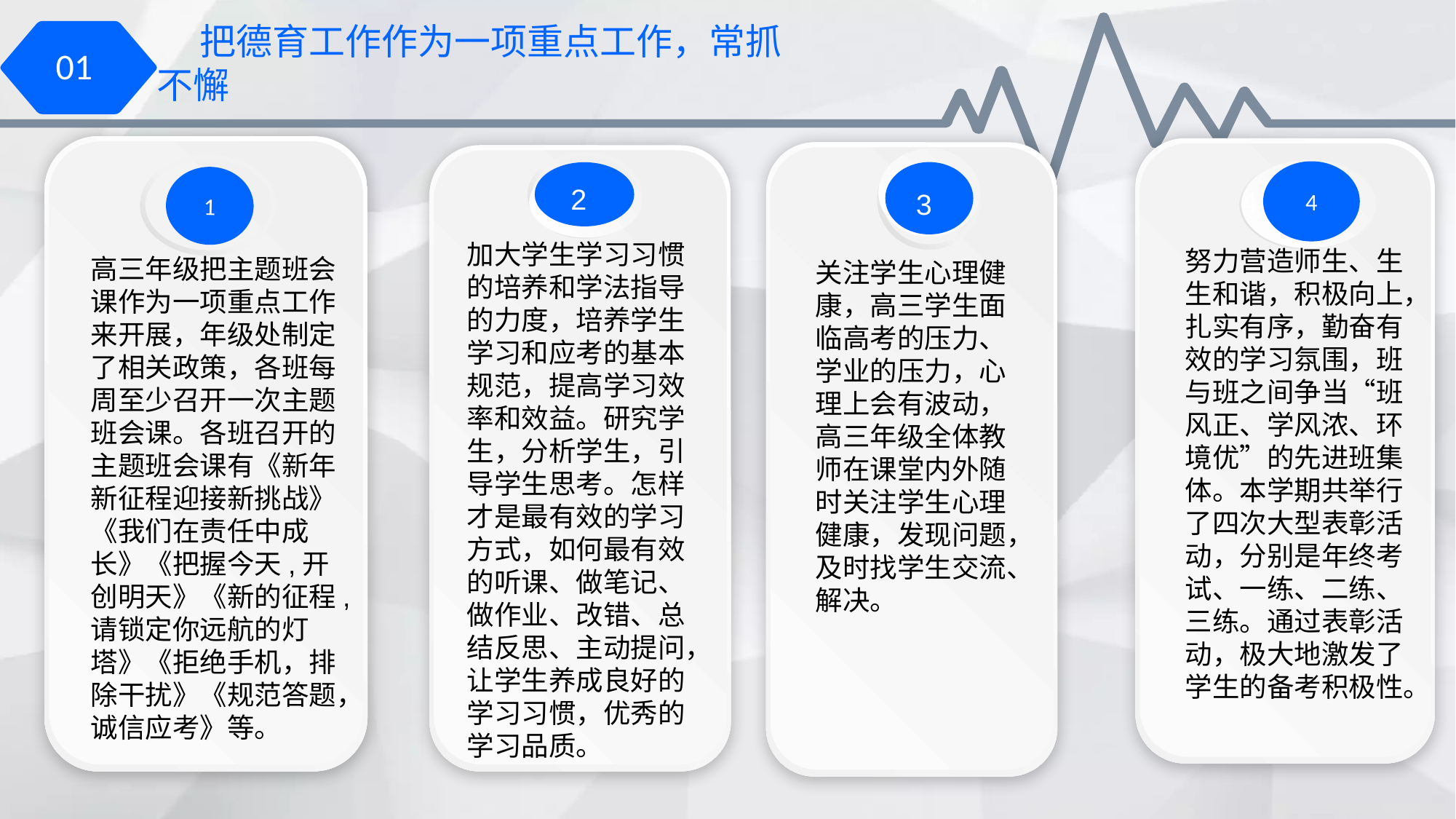

把德育工作作为一项重点工作，常抓不懈
01

1

4
4

3

2
加大学生学习习惯的培养和学法指导的力度，培养学生学习和应考的基本规范，提高学习效率和效益。研究学生，分析学生，引导学生思考。怎样才是最有效的学习方式，如何最有效的听课、做笔记、做作业、改错、总结反思、主动提问，让学生养成良好的学习习惯，优秀的学习品质。
努力营造师生、生生和谐，积极向上，扎实有序，勤奋有效的学习氛围，班与班之间争当“班风正、学风浓、环境优”的先进班集体。本学期共举行了四次大型表彰活动，分别是年终考试、一练、二练、三练。通过表彰活动，极大地激发了学生的备考积极性。
高三年级把主题班会课作为一项重点工作来开展，年级处制定了相关政策，各班每周至少召开一次主题班会课。各班召开的主题班会课有《新年新征程迎接新挑战》《我们在责任中成长》《把握今天,开创明天》《新的征程,请锁定你远航的灯塔》《拒绝手机，排除干扰》《规范答题，诚信应考》等。
关注学生心理健康，高三学生面临高考的压力、学业的压力，心理上会有波动，高三年级全体教师在课堂内外随时关注学生心理健康，发现问题，及时找学生交流、解决。